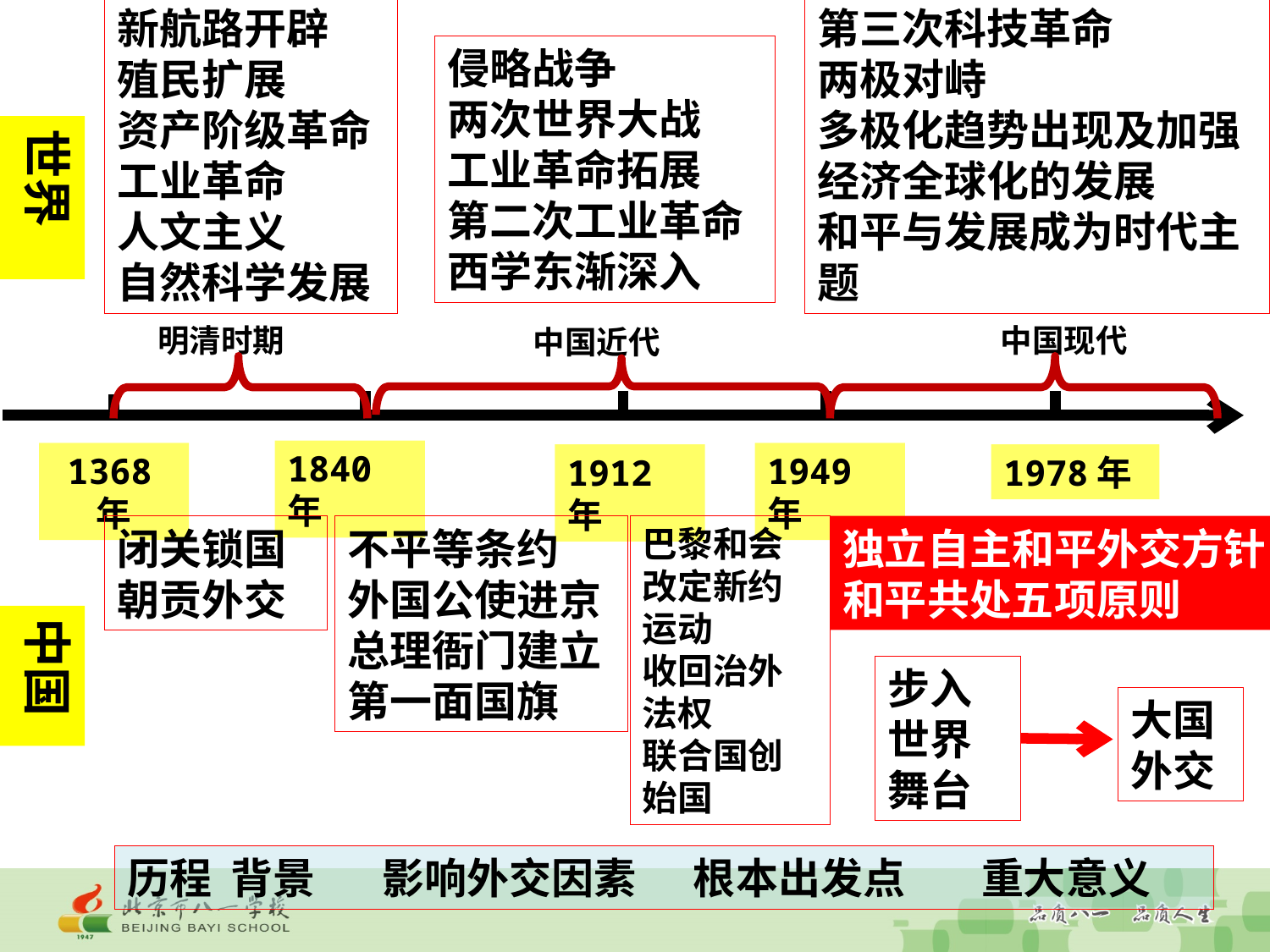

新航路开辟
殖民扩展
资产阶级革命
工业革命
人文主义
自然科学发展
第三次科技革命
两极对峙
多极化趋势出现及加强
经济全球化的发展
和平与发展成为时代主题
侵略战争
两次世界大战
工业革命拓展
第二次工业革命
西学东渐深入
世界

明清时期
中国现代
中国近代
1840年
1368年
1949年
1912年
1978年
闭关锁国
朝贡外交
不平等条约
外国公使进京
总理衙门建立
第一面国旗
巴黎和会
改定新约运动
收回治外法权
联合国创始国
独立自主和平外交方针
和平共处五项原则
中国
步入世界舞台
大国外交
历程  背景       影响外交因素      根本出发点        重大意义